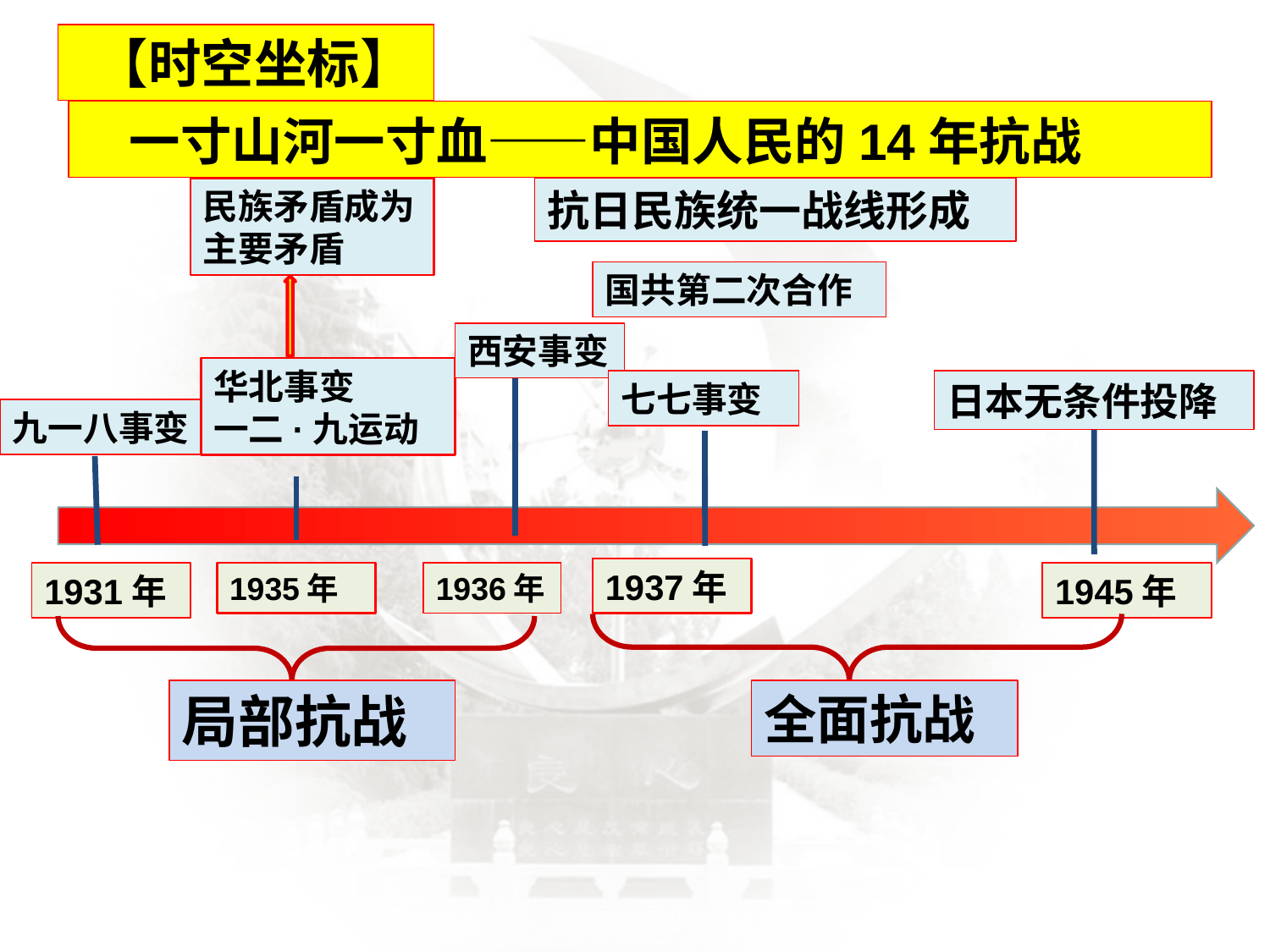

【时空坐标】
   一寸山河一寸血——中国人民的14年抗战
民族矛盾成为主要矛盾
抗日民族统一战线形成
国共第二次合作

西安事变
华北事变
一二·九运动
七七事变
日本无条件投降

九一八事变

1937年
1931年
1935年
1936年
1945年
局部抗战
全面抗战